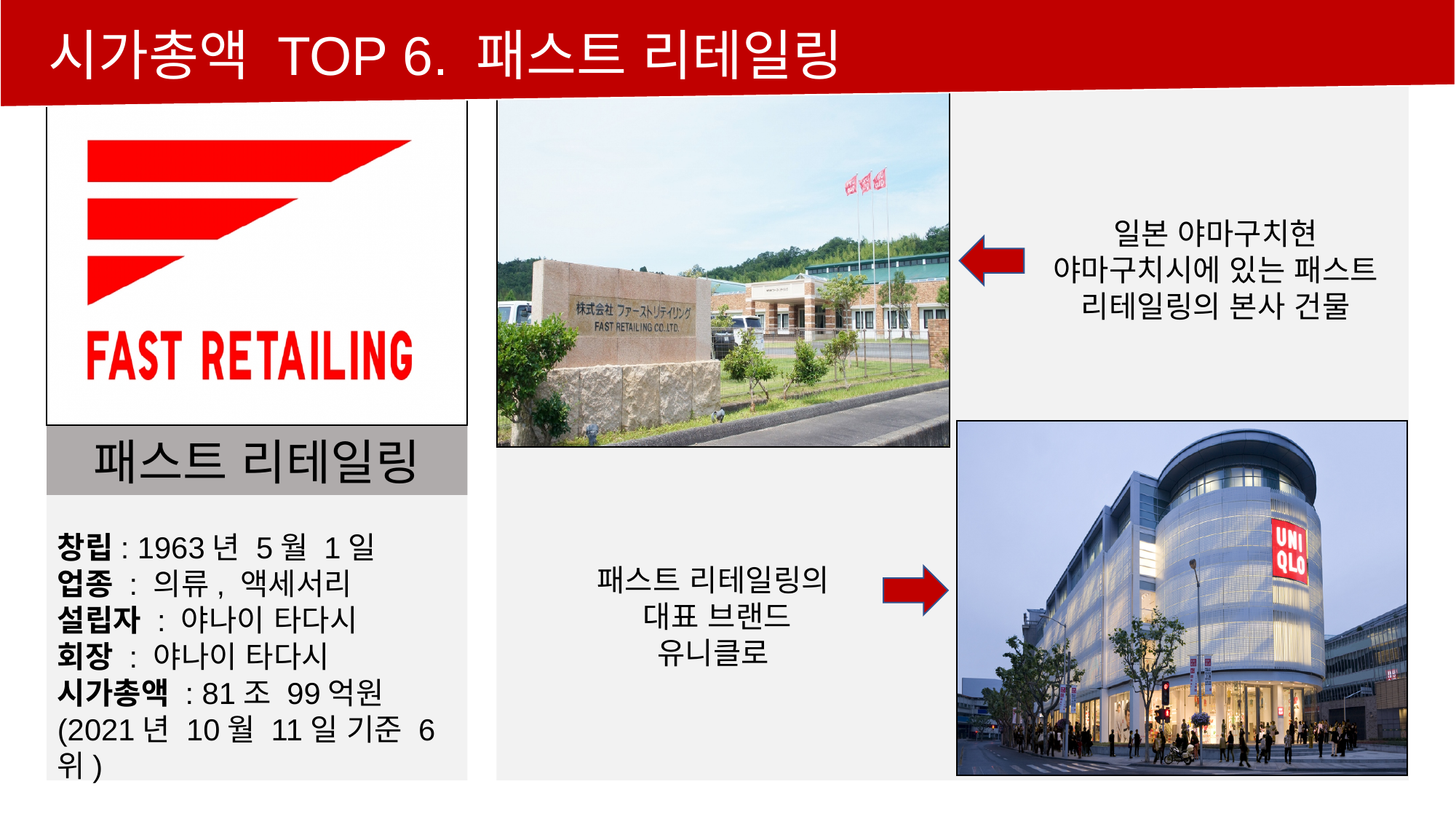

시가총액 TOP 6. 패스트 리테일링

일본 야마구치현 야마구치시에 있는 패스트 리테일링의 본사 건물

패스트 리테일링
창립: 1963년 5월 1일
업종 : 의류, 액세서리
설립자 : 야나이 타다시
회장 : 야나이 타다시
시가총액 : 81조 99억원
(2021년 10월 11일 기준 6위)
패스트 리테일링의
대표 브랜드
유니클로